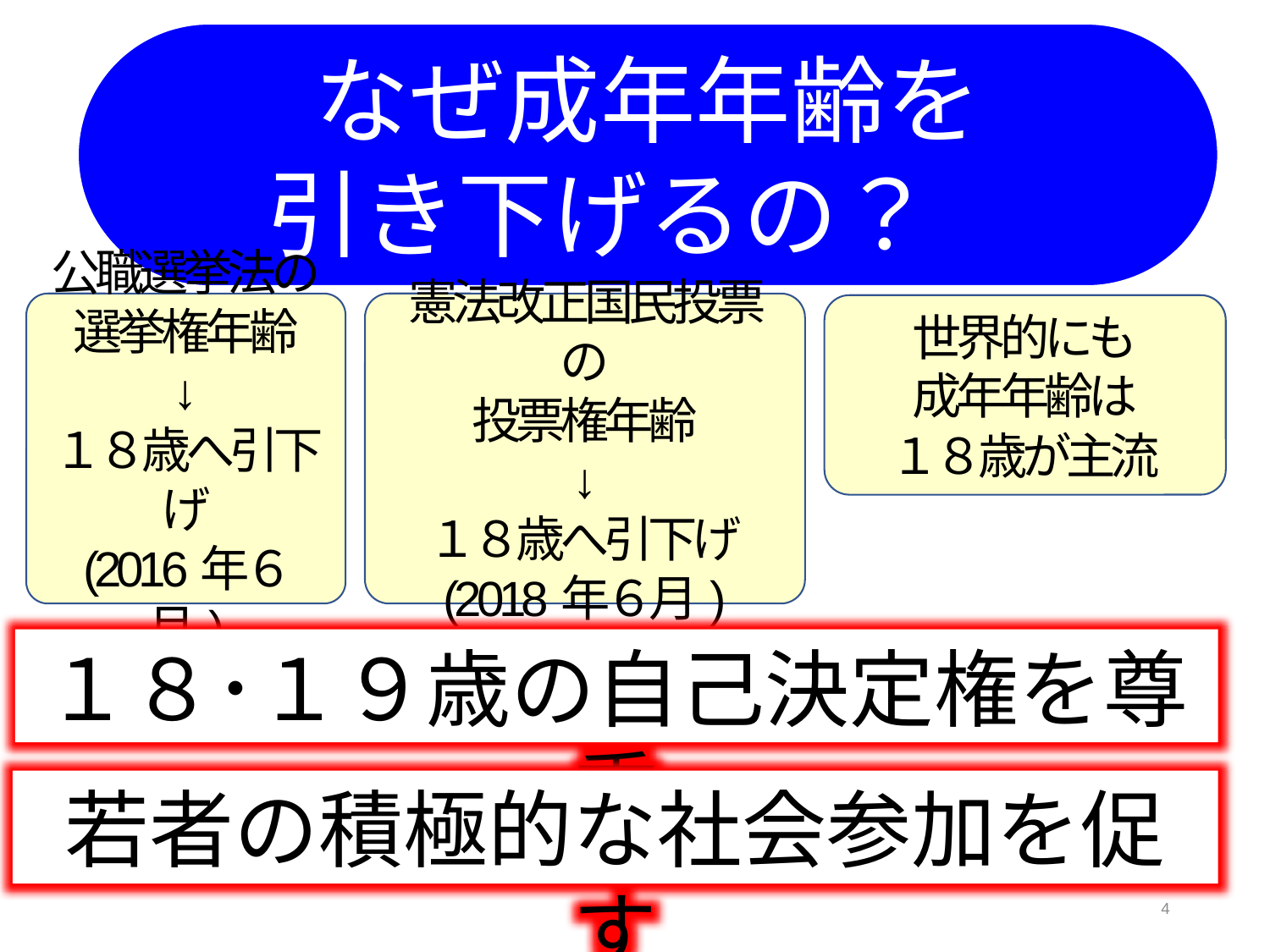

なぜ成年年齢を
引き下げるの？
公職選挙法の
選挙権年齢
↓
１８歳へ引下げ
(2016年６月)
憲法改正国民投票の
投票権年齢
↓
１８歳へ引下げ
(2018年６月)
世界的にも
成年年齢は
１８歳が主流
１８･１９歳の自己決定権を尊重
若者の積極的な社会参加を促す

4